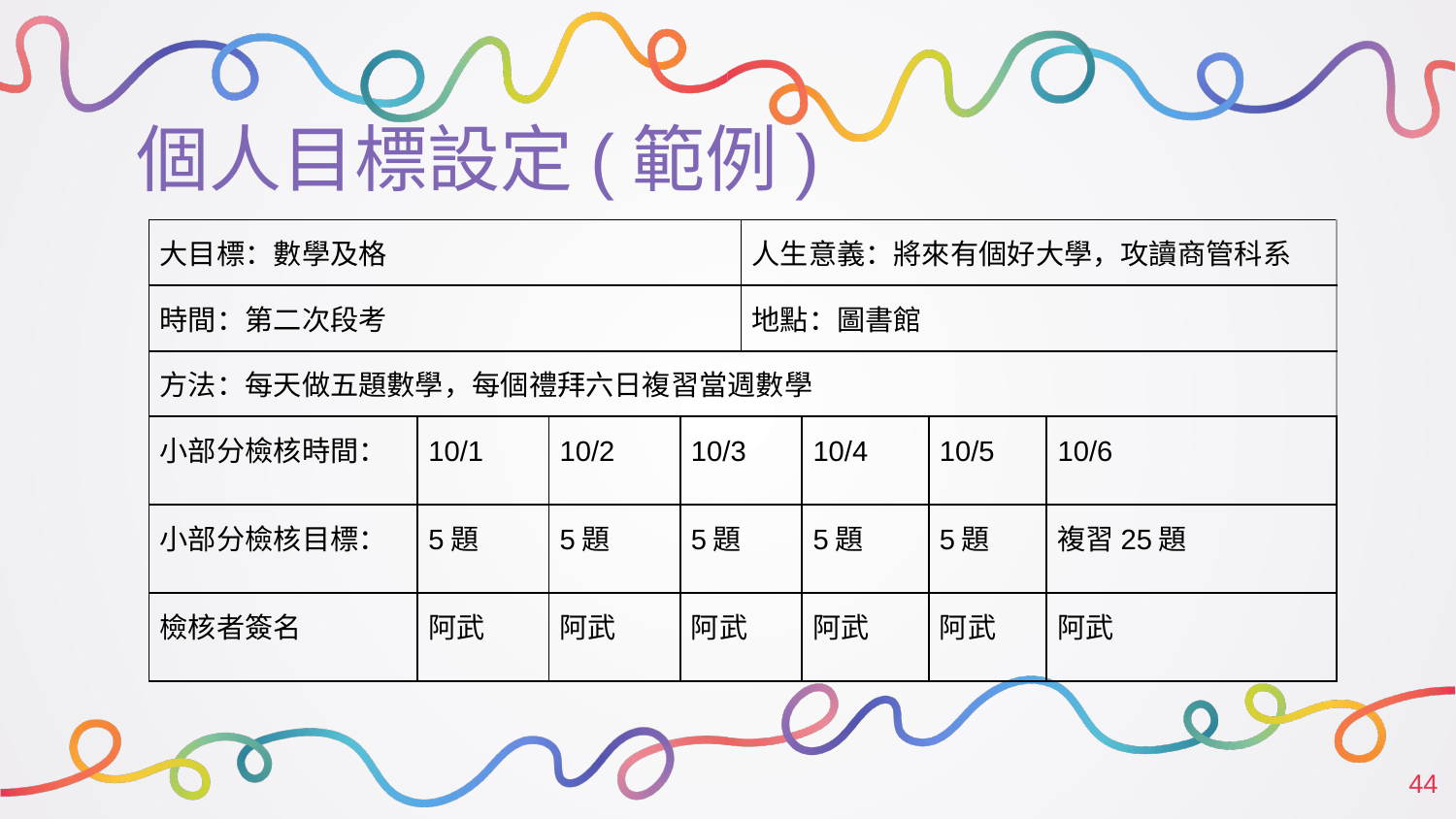

個人目標設定(範例)
| 大目標：數學及格 |  |  |  | 人生意義：將來有個好大學，攻讀商管科系 |  |  |  |
| --- | --- | --- | --- | --- | --- | --- | --- |
| 時間：第二次段考 |  |  |  | 地點：圖書館 |  |  |  |
| 方法：每天做五題數學，每個禮拜六日複習當週數學 |  |  |  |  |  |  |  |
| 小部分檢核時間： | 10/1 | 10/2 | 10/3 |  | 10/4 | 10/5 | 10/6 |
| 小部分檢核目標： | 5題 | 5題 | 5題 |  | 5題 | 5題 | 複習25題 |
| 檢核者簽名 | 阿武 | 阿武 | 阿武 |  | 阿武 | 阿武 | 阿武 |
44